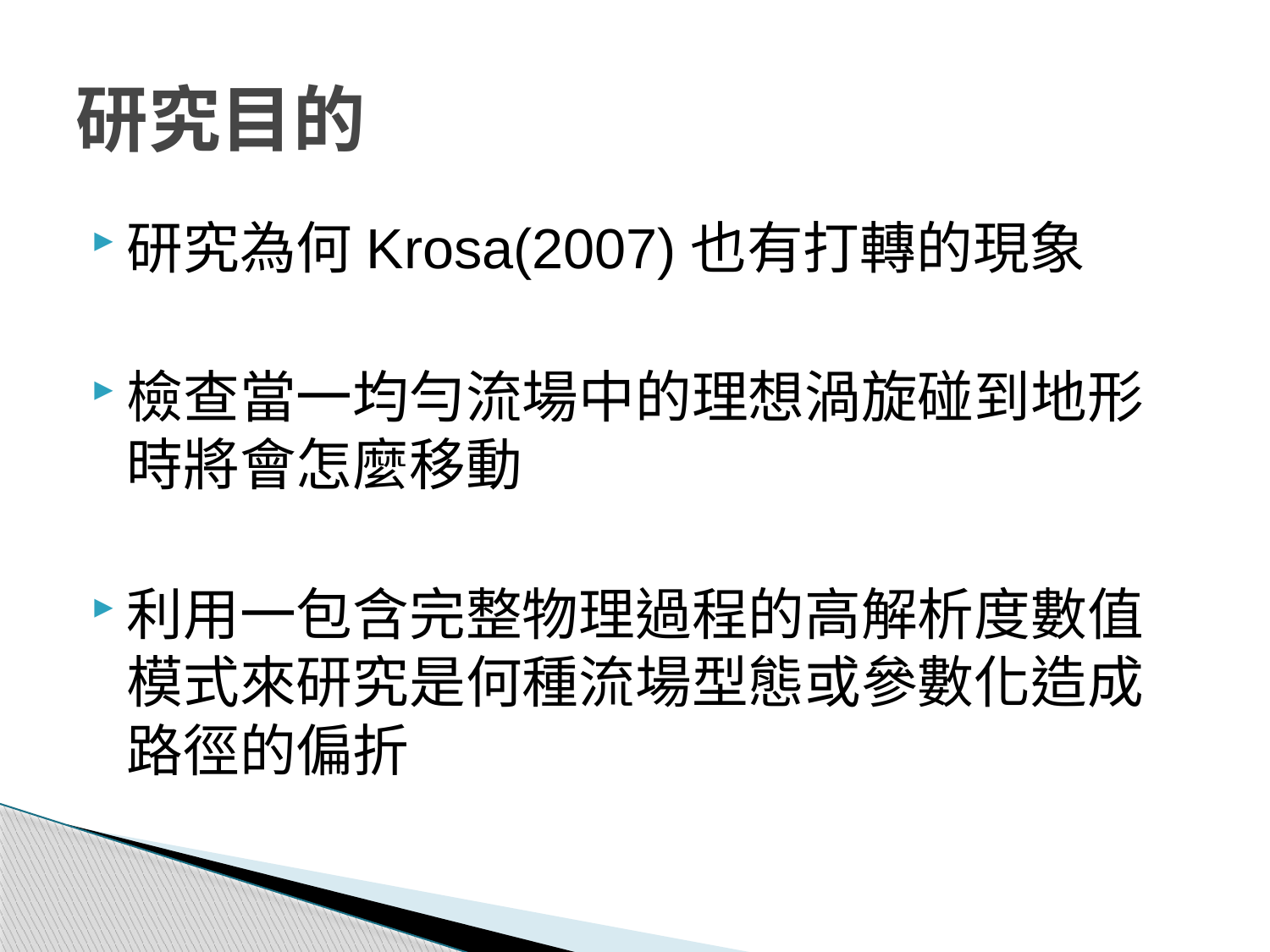

# 研究目的
研究為何Krosa(2007)也有打轉的現象

檢查當一均勻流場中的理想渦旋碰到地形時將會怎麼移動

利用一包含完整物理過程的高解析度數值模式來研究是何種流場型態或參數化造成路徑的偏折